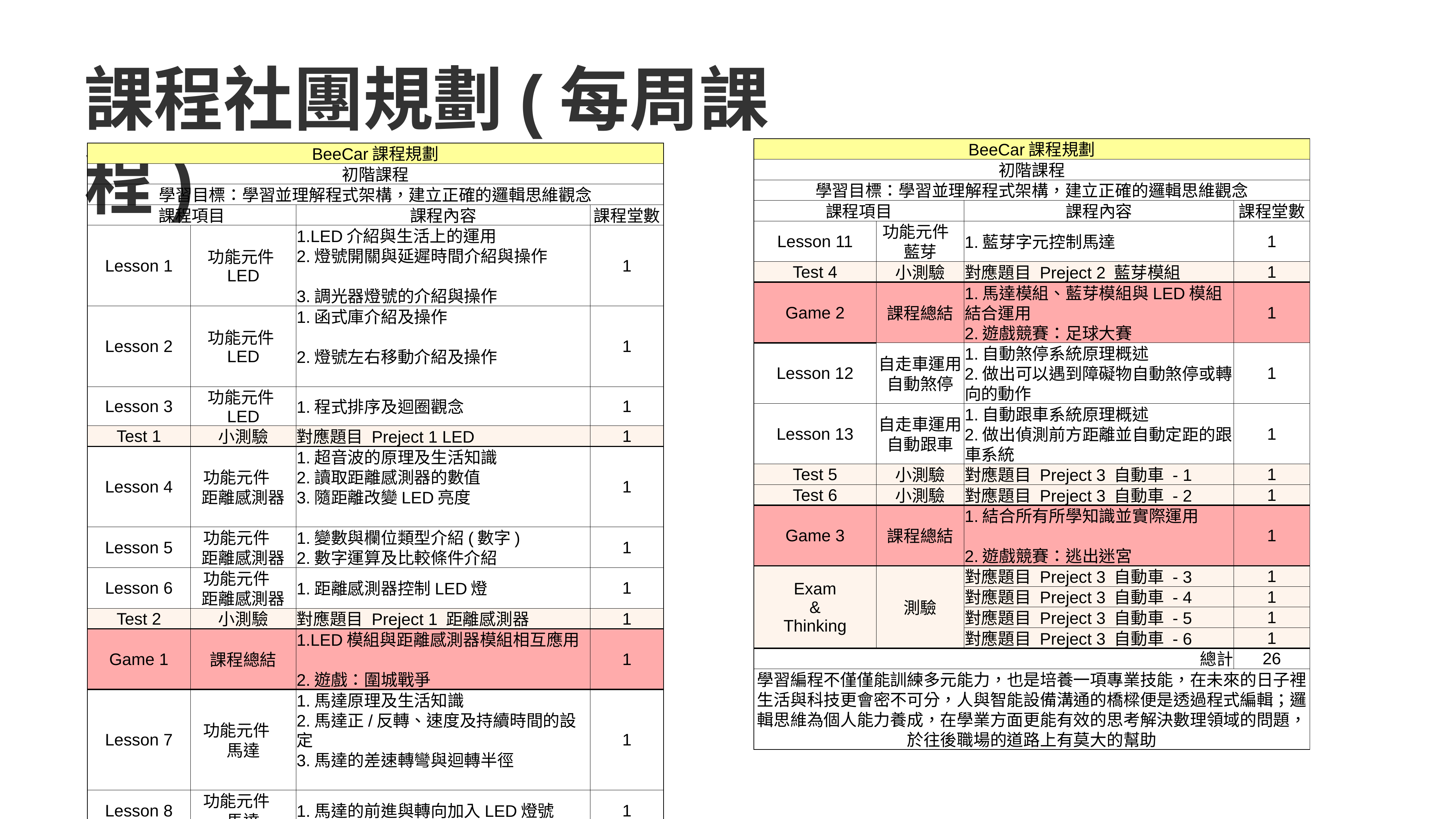

# 課程社團規劃(每周課程)
| BeeCar課程規劃 |  |  |  |
| --- | --- | --- | --- |
| 初階課程 |  |  |  |
| 學習目標：學習並理解程式架構，建立正確的邏輯思維觀念 |  |  |  |
| 課程項目 |  | 課程內容 | 課程堂數 |
| Lesson 11 | 功能元件 藍芽 | 1.藍芽字元控制馬達 | 1 |
| Test 4 | 小測驗 | 對應題目 Preject 2 藍芽模組 | 1 |
| Game 2 | 課程總結 | 1.馬達模組、藍芽模組與LED模組結合運用 2.遊戲競賽：足球大賽 | 1 |
| Lesson 12 | 自走車運用 自動煞停 | 1.自動煞停系統原理概述 2.做出可以遇到障礙物自動煞停或轉向的動作 | 1 |
| Lesson 13 | 自走車運用 自動跟車 | 1.自動跟車系統原理概述 2.做出偵測前方距離並自動定距的跟車系統 | 1 |
| Test 5 | 小測驗 | 對應題目 Preject 3 自動車 - 1 | 1 |
| Test 6 | 小測驗 | 對應題目 Preject 3 自動車 - 2 | 1 |
| Game 3 | 課程總結 | 1.結合所有所學知識並實際運用 2.遊戲競賽：逃出迷宮 | 1 |
| Exam & Thinking | 測驗 | 對應題目 Preject 3 自動車 - 3 | 1 |
|  |  | 對應題目 Preject 3 自動車 - 4 | 1 |
|  |  | 對應題目 Preject 3 自動車 - 5 | 1 |
|  |  | 對應題目 Preject 3 自動車 - 6 | 1 |
| 總計 |  |  | 26 |
| 學習編程不僅僅能訓練多元能力，也是培養一項專業技能，在未來的日子裡生活與科技更會密不可分，人與智能設備溝通的橋樑便是透過程式編輯；邏輯思維為個人能力養成，在學業方面更能有效的思考解決數理領域的問題，於往後職場的道路上有莫大的幫助 |  |  |  |
| BeeCar課程規劃 |  |  |  |
| --- | --- | --- | --- |
| 初階課程 |  |  |  |
| 學習目標：學習並理解程式架構，建立正確的邏輯思維觀念 |  |  |  |
| 課程項目 |  | 課程內容 | 課程堂數 |
| Lesson 1 | 功能元件 LED | 1.LED介紹與生活上的運用 2.燈號開關與延遲時間介紹與操作 3.調光器燈號的介紹與操作 | 1 |
| Lesson 2 | 功能元件 LED | 1.函式庫介紹及操作 2.燈號左右移動介紹及操作 | 1 |
| Lesson 3 | 功能元件 LED | 1.程式排序及迴圈觀念 | 1 |
| Test 1 | 小測驗 | 對應題目 Preject 1 LED | 1 |
| Lesson 4 | 功能元件 距離感測器 | 1.超音波的原理及生活知識 2.讀取距離感測器的數值 3.隨距離改變LED亮度 | 1 |
| Lesson 5 | 功能元件 距離感測器 | 1.變數與欄位類型介紹(數字) 2.數字運算及比較條件介紹 | 1 |
| Lesson 6 | 功能元件 距離感測器 | 1.距離感測器控制LED燈 | 1 |
| Test 2 | 小測驗 | 對應題目 Preject 1 距離感測器 | 1 |
| Game 1 | 課程總結 | 1.LED模組與距離感測器模組相互應用 2.遊戲：圍城戰爭 | 1 |
| Lesson 7 | 功能元件 馬達 | 1.馬達原理及生活知識 2.馬達正/反轉、速度及持續時間的設定 3.馬達的差速轉彎與迴轉半徑 | 1 |
| Lesson 8 | 功能元件 馬達 | 1.馬達的前進與轉向加入LED燈號 | 1 |
| Test 3 | 小測驗 | 對應題目 Preject 2 馬達模組 | 1 |
| Lesson 9 | 功能元件 藍芽 | 1.手機上藍芽的操控介面 2.在手機APP上設定連牙傳送介面 3.接收手機傳送的字元 | 1 |
| Lesson 10 | 功能元件 藍芽 | 1.變數及欄位介紹(字元) 2.藍芽字元控制LED燈 | 1 |